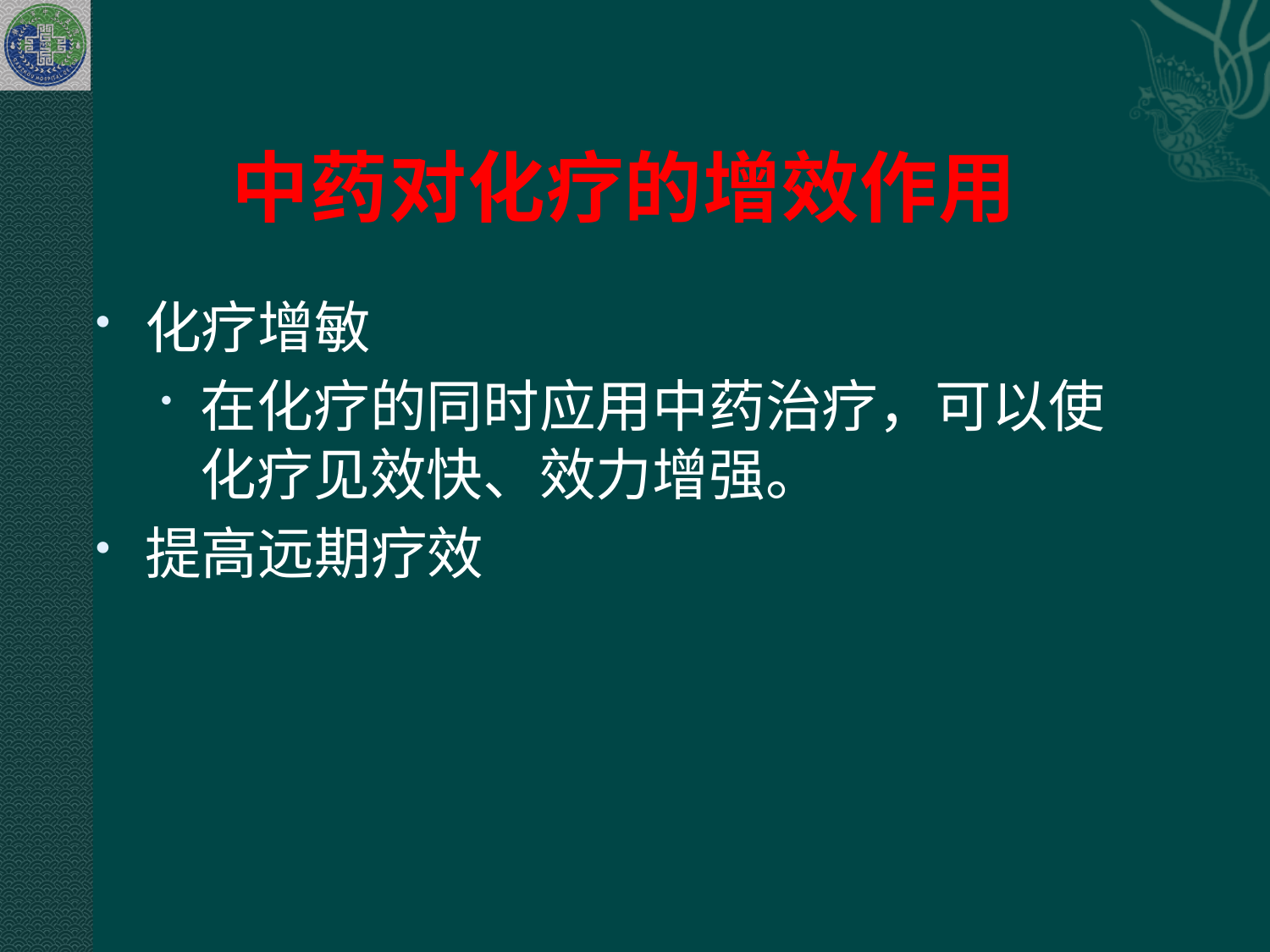

# 中药对化疗的增效作用
化疗增敏
在化疗的同时应用中药治疗，可以使化疗见效快、效力增强。
提高远期疗效